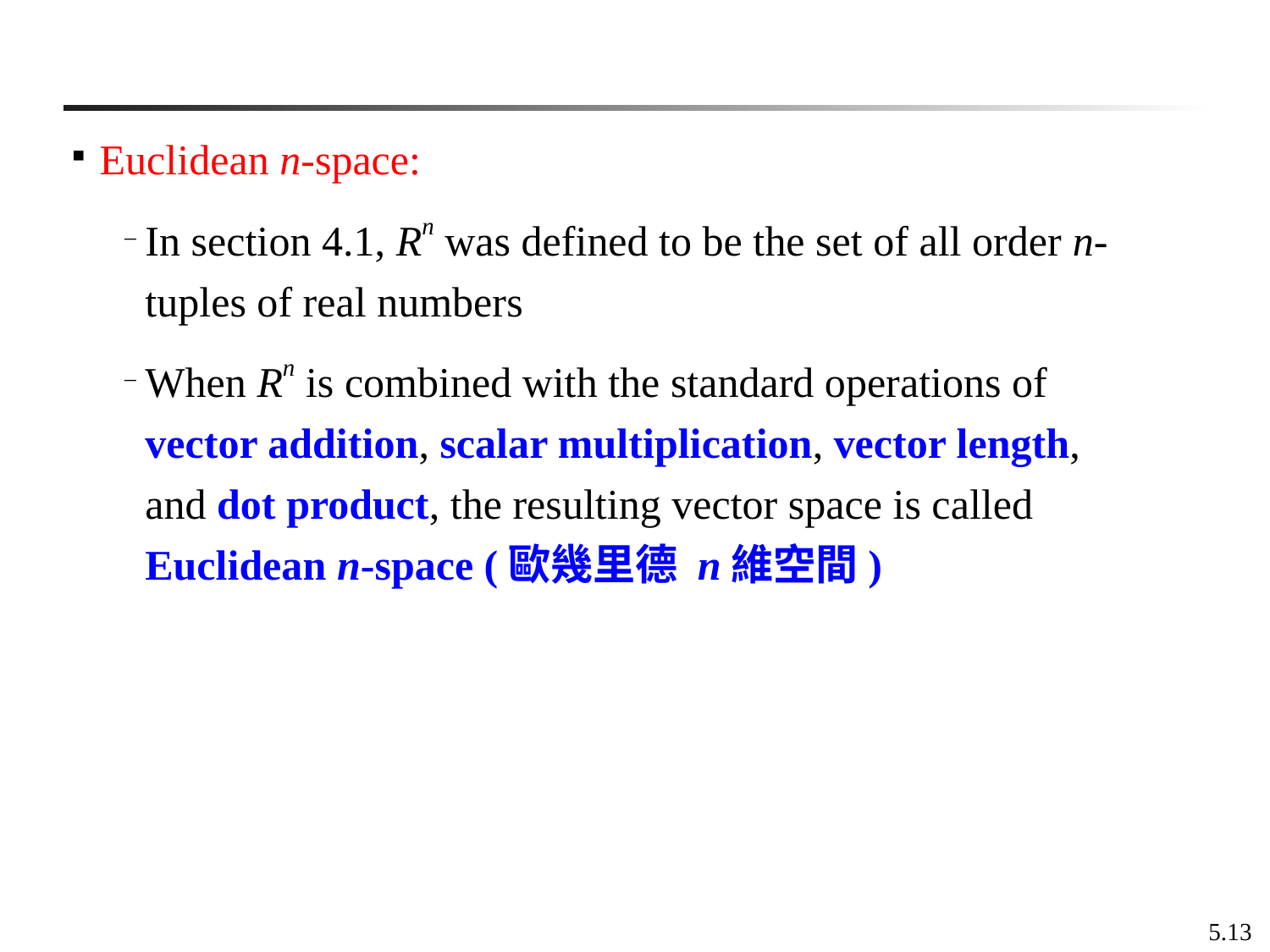

Euclidean n-space:
In section 4.1, Rn was defined to be the set of all order n-tuples of real numbers
When Rn is combined with the standard operations of vector addition, scalar multiplication, vector length, and dot product, the resulting vector space is called Euclidean n-space (歐幾里德 n維空間)
5.13